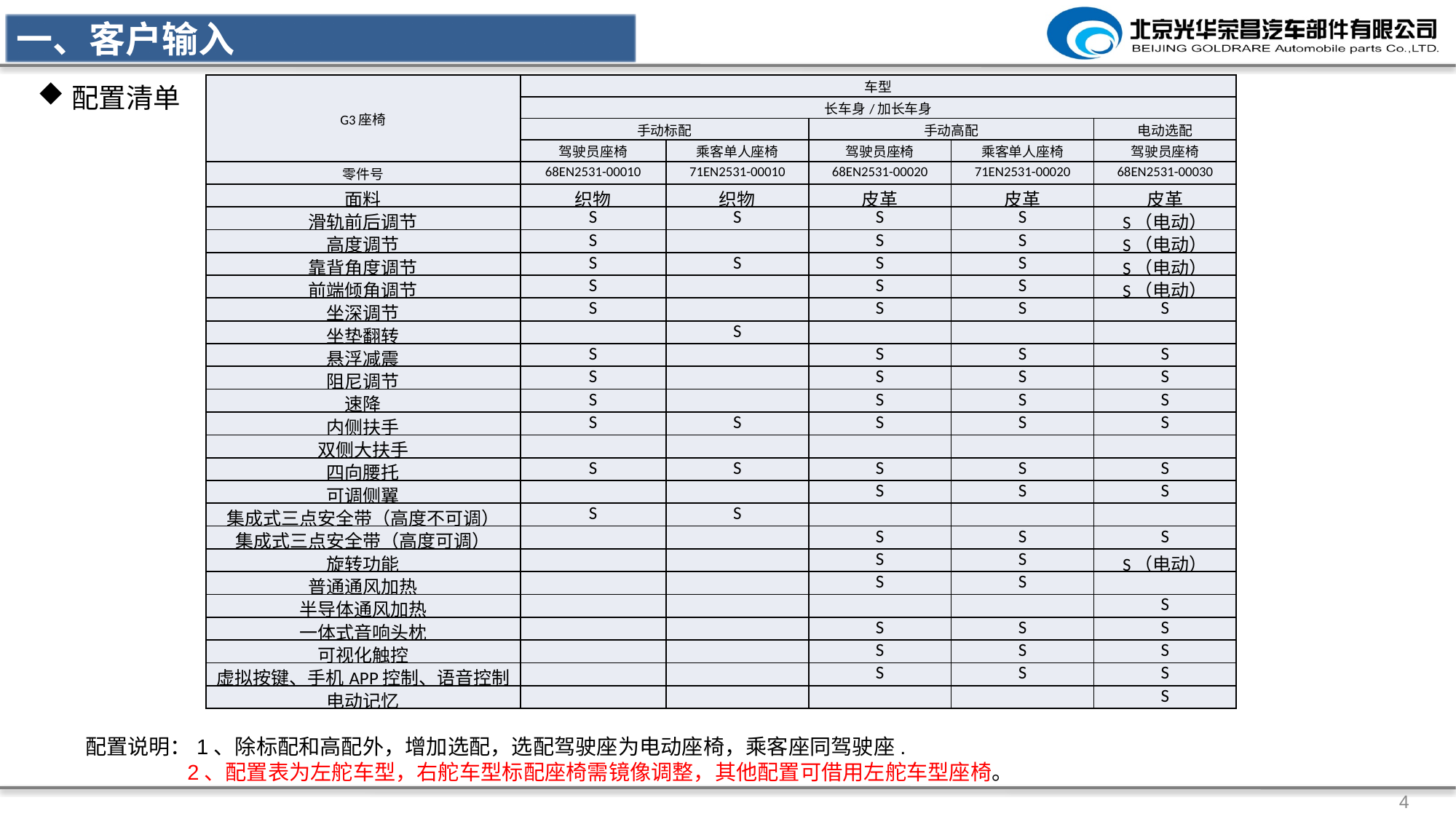

一、客户输入
配置清单
| G3座椅 | 车型 |  |  |  |  |
| --- | --- | --- | --- | --- | --- |
|  | 长车身/加长车身 |  |  |  |  |
|  | 手动标配 |  | 手动高配 |  | 电动选配 |
|  | 驾驶员座椅 | 乘客单人座椅 | 驾驶员座椅 | 乘客单人座椅 | 驾驶员座椅 |
| 零件号 | 68EN2531-00010 | 71EN2531-00010 | 68EN2531-00020 | 71EN2531-00020 | 68EN2531-00030 |
| 面料 | 织物 | 织物 | 皮革 | 皮革 | 皮革 |
| 滑轨前后调节 | S | S | S | S | S（电动） |
| 高度调节 | S |  | S | S | S（电动） |
| 靠背角度调节 | S | S | S | S | S（电动） |
| 前端倾角调节 | S |  | S | S | S（电动） |
| 坐深调节 | S |  | S | S | S |
| 坐垫翻转 |  | S |  |  |  |
| 悬浮减震 | S |  | S | S | S |
| 阻尼调节 | S |  | S | S | S |
| 速降 | S |  | S | S | S |
| 内侧扶手 | S | S | S | S | S |
| 双侧大扶手 |  |  |  |  |  |
| 四向腰托 | S | S | S | S | S |
| 可调侧翼 |  |  | S | S | S |
| 集成式三点安全带（高度不可调） | S | S |  |  |  |
| 集成式三点安全带（高度可调） |  |  | S | S | S |
| 旋转功能 |  |  | S | S | S（电动） |
| 普通通风加热 |  |  | S | S |  |
| 半导体通风加热 |  |  |  |  | S |
| 一体式音响头枕 |  |  | S | S | S |
| 可视化触控 |  |  | S | S | S |
| 虚拟按键、手机APP控制、语音控制 |  |  | S | S | S |
| 电动记忆 |  |  |  |  | S |
配置说明：1、除标配和高配外，增加选配，选配驾驶座为电动座椅，乘客座同驾驶座.
                 2、配置表为左舵车型，右舵车型标配座椅需镜像调整，其他配置可借用左舵车型座椅。